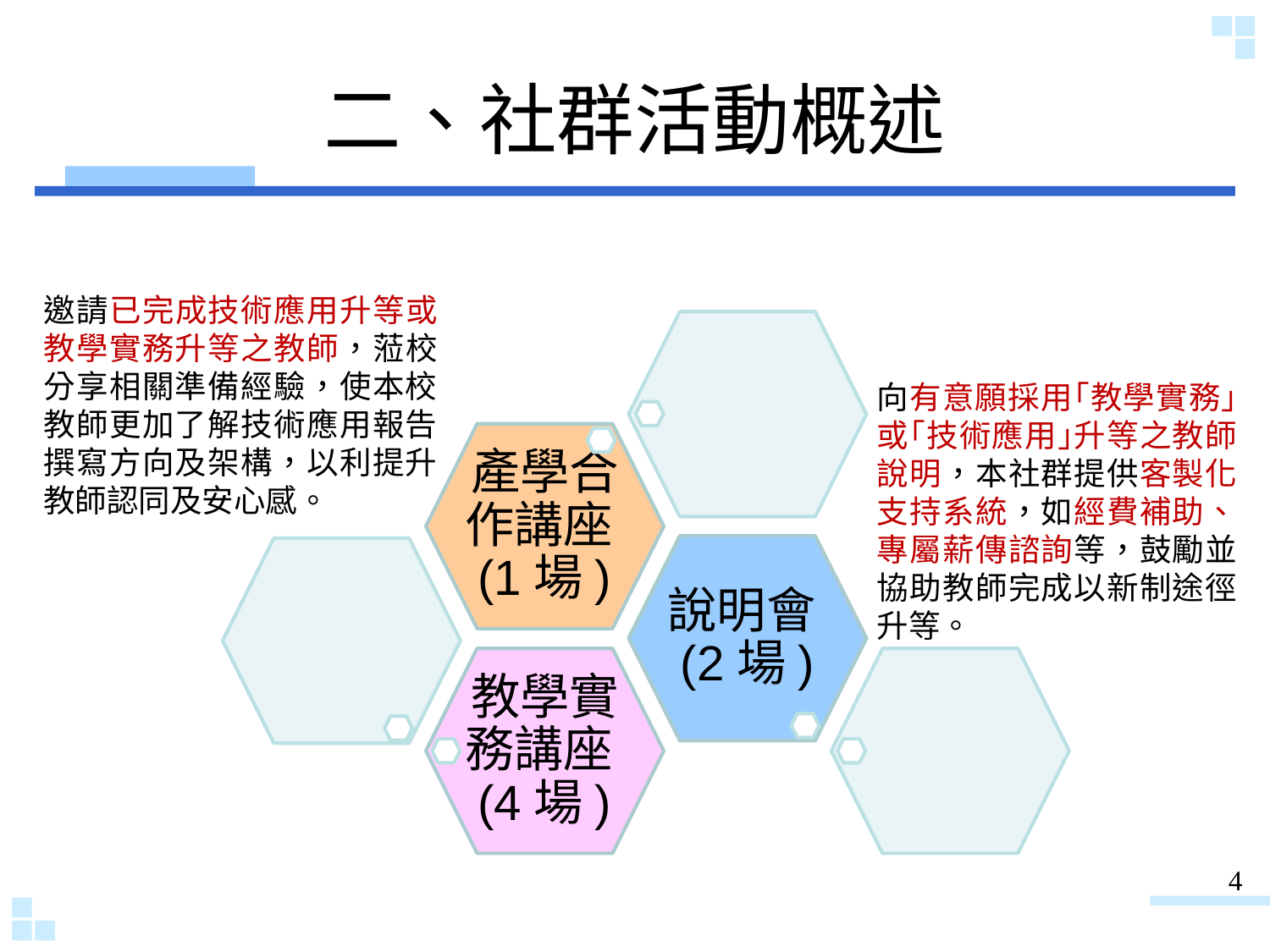

# 二、社群活動概述
邀請已完成技術應用升等或教學實務升等之教師，蒞校分享相關準備經驗，使本校教師更加了解技術應用報告撰寫方向及架構，以利提升教師認同及安心感。
教學實務講座(4場)
說明會(2場)
產學合作講座(1場)
向有意願採用｢教學實務｣或｢技術應用｣升等之教師說明，本社群提供客製化支持系統，如經費補助、專屬薪傳諮詢等，鼓勵並協助教師完成以新制途徑升等。
4